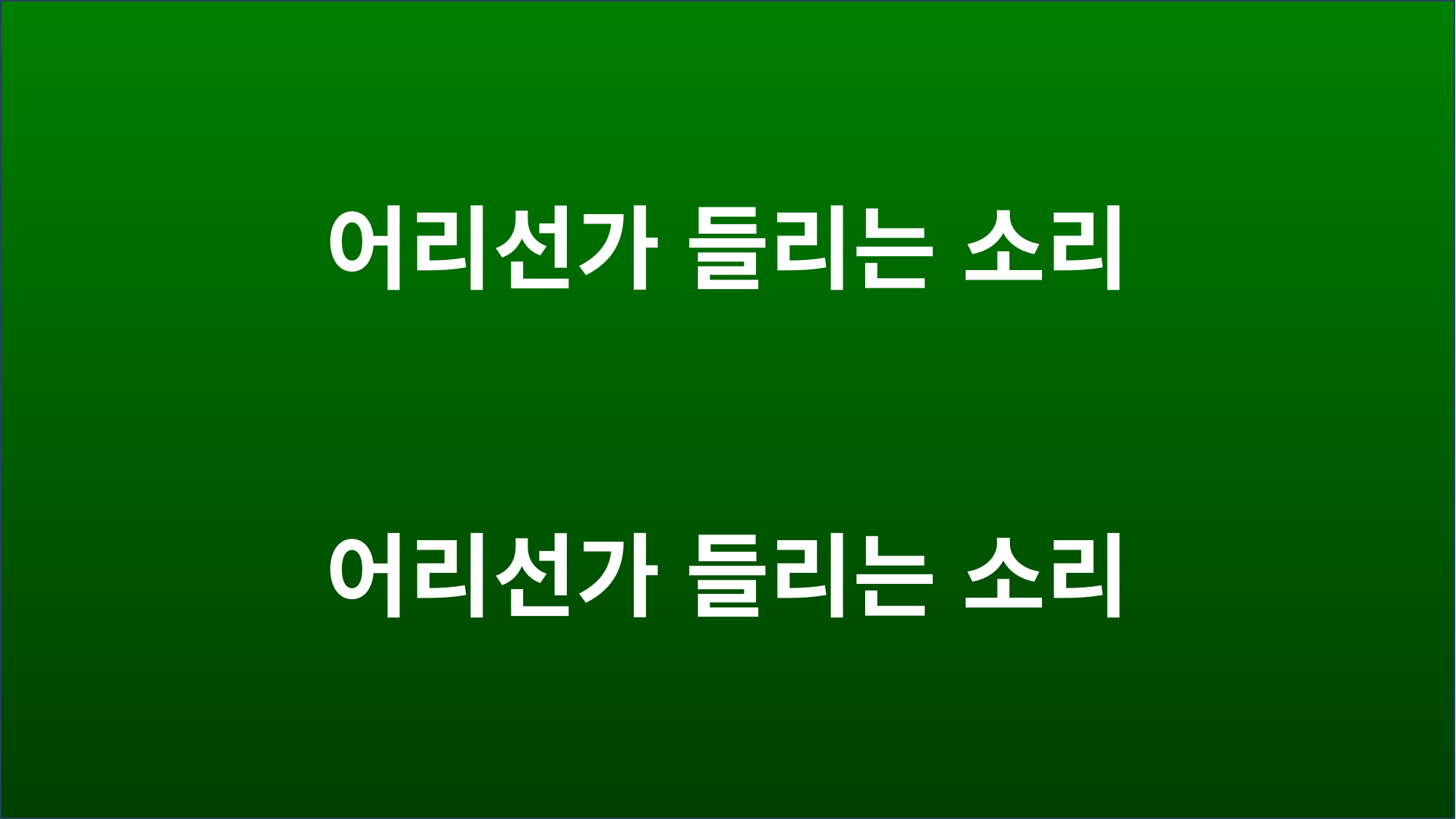

어리선가 들리는 소리

어리선가 들리는 소리
#
찬양해요~

찬양해요~